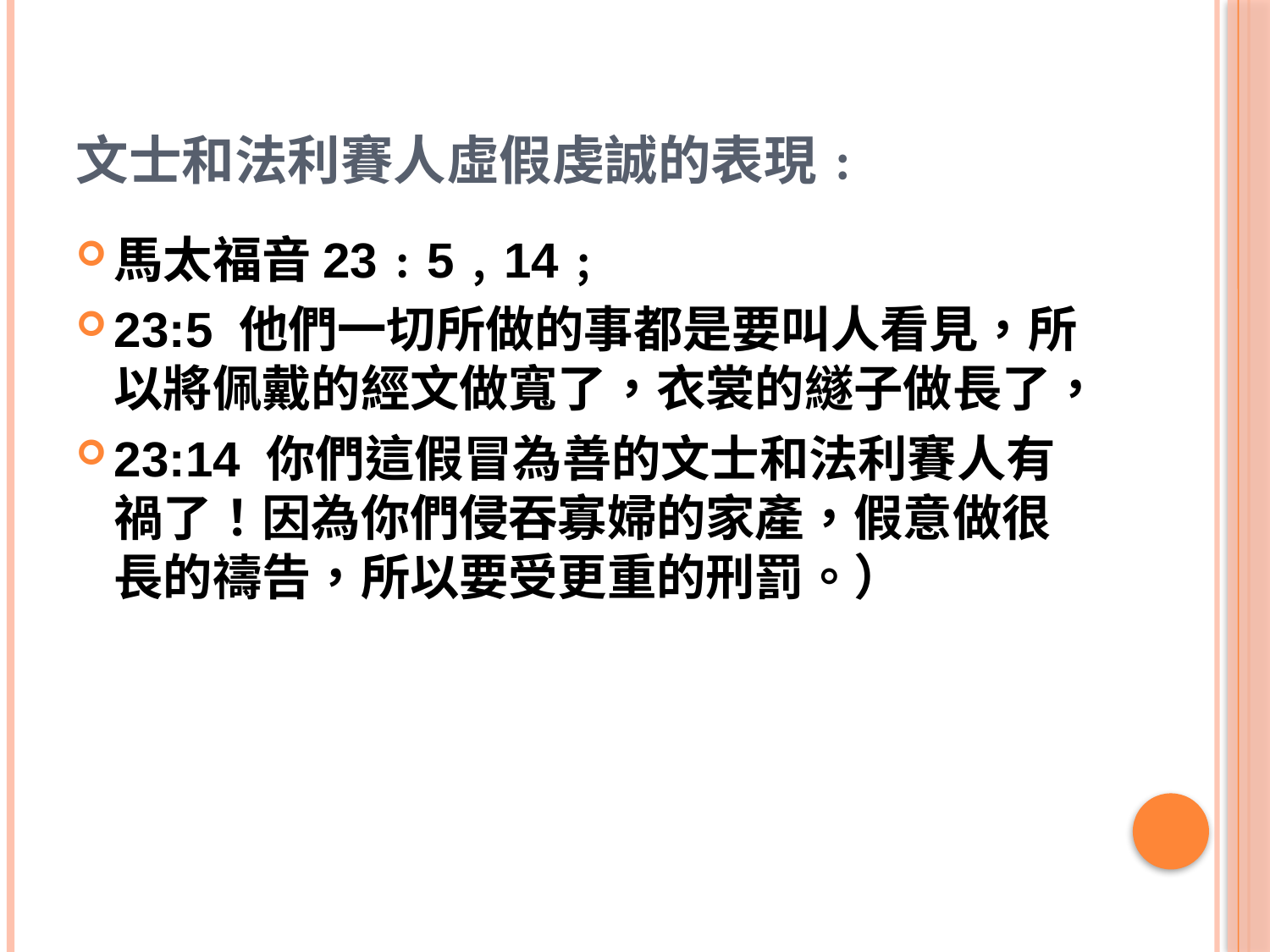

# 文士和法利賽人虛假虔誠的表現﹕
馬太福音23﹕5﹐14﹔
23:5 他們一切所做的事都是要叫人看見，所以將佩戴的經文做寬了，衣裳的繸子做長了，
23:14 你們這假冒為善的文士和法利賽人有禍了！因為你們侵吞寡婦的家產，假意做很長的禱告，所以要受更重的刑罰。）